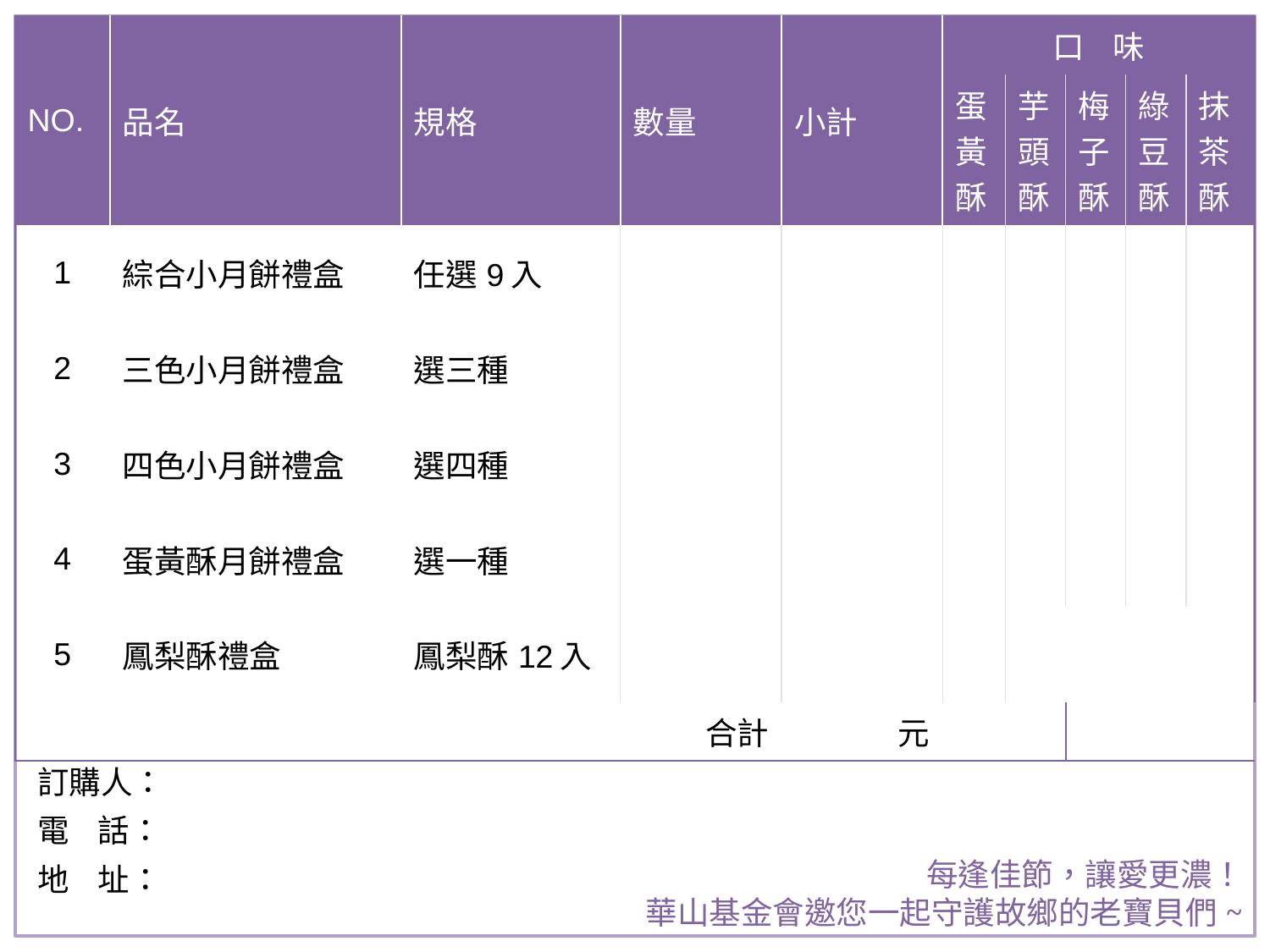

| NO. | 品名 | 規格 | 數量 | 小計 | 口 味 |  |  |  |  |
| --- | --- | --- | --- | --- | --- | --- | --- | --- | --- |
|  |  |  |  |  | 蛋黃酥 | 芋頭酥 | 梅子酥 | 綠豆酥 | 抹茶酥 |
| 1 | 綜合小月餅禮盒 | 任選9入 |  |  |  |  |  |  |  |
| 2 | 三色小月餅禮盒 | 選三種 |  |  |  |  |  |  |  |
| 3 | 四色小月餅禮盒 | 選四種 |  |  |  |  |  |  |  |
| 4 | 蛋黃酥月餅禮盒 | 選一種 |  |  |  |  |  |  |  |
| 5 | 鳳梨酥禮盒 | 鳳梨酥12入 |  |  |  |  |  |  |  |
| 合計 |  |  |  | 元 |  |  |  |  |  |
訂購人：
電    話：
地    址：
每逢佳節，讓愛更濃！
華山基金會邀您一起守護故鄉的老寶貝們~